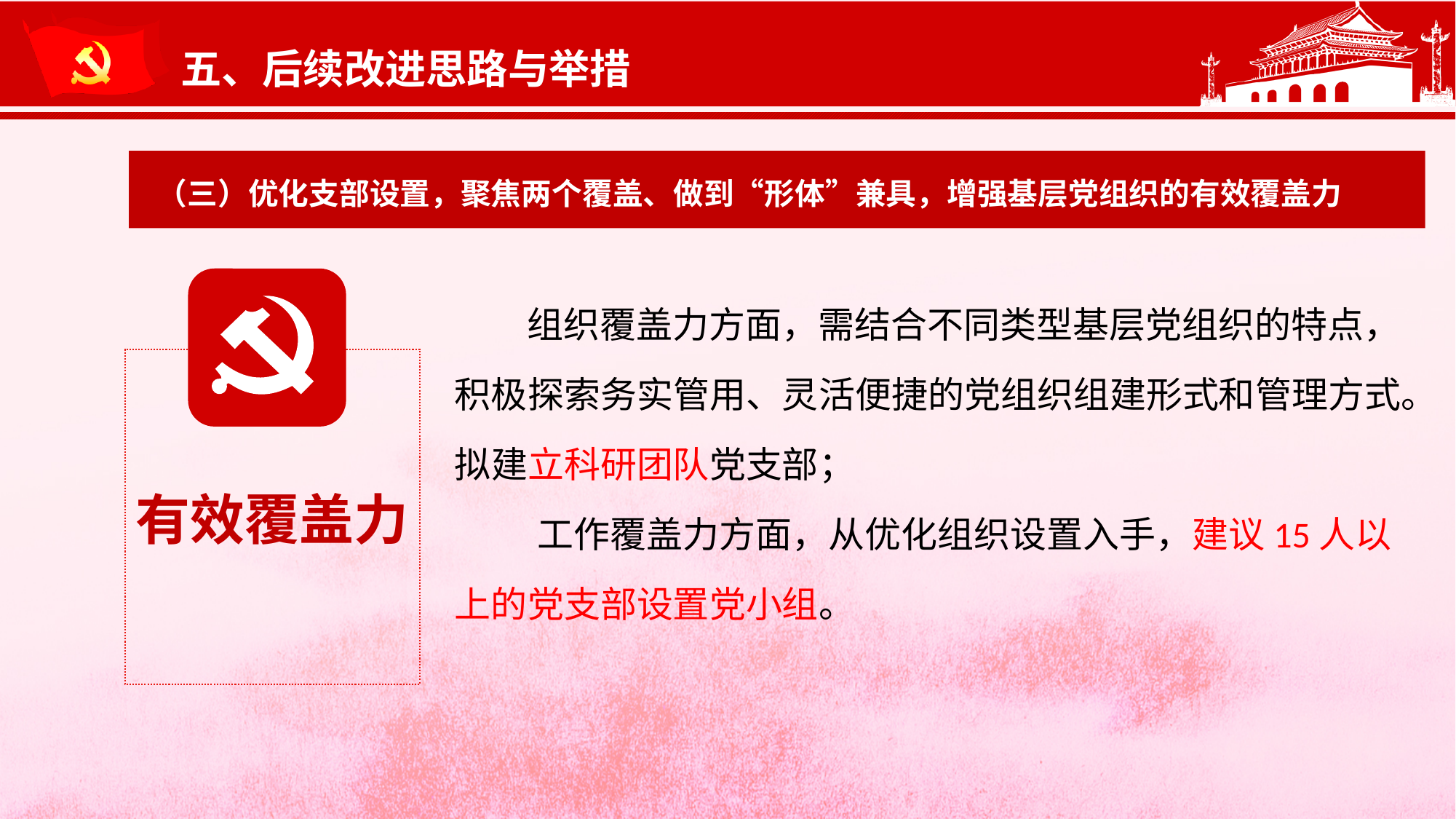

五、后续改进思路与举措

（三）优化支部设置，聚焦两个覆盖、做到“形体”兼具，增强基层党组织的有效覆盖力

         组织覆盖力方面，需结合不同类型基层党组织的特点，积极探索务实管用、灵活便捷的党组织组建形式和管理方式。拟建立科研团队党支部；
         工作覆盖力方面，从优化组织设置入手，建议15人以上的党支部设置党小组。

有效覆盖力